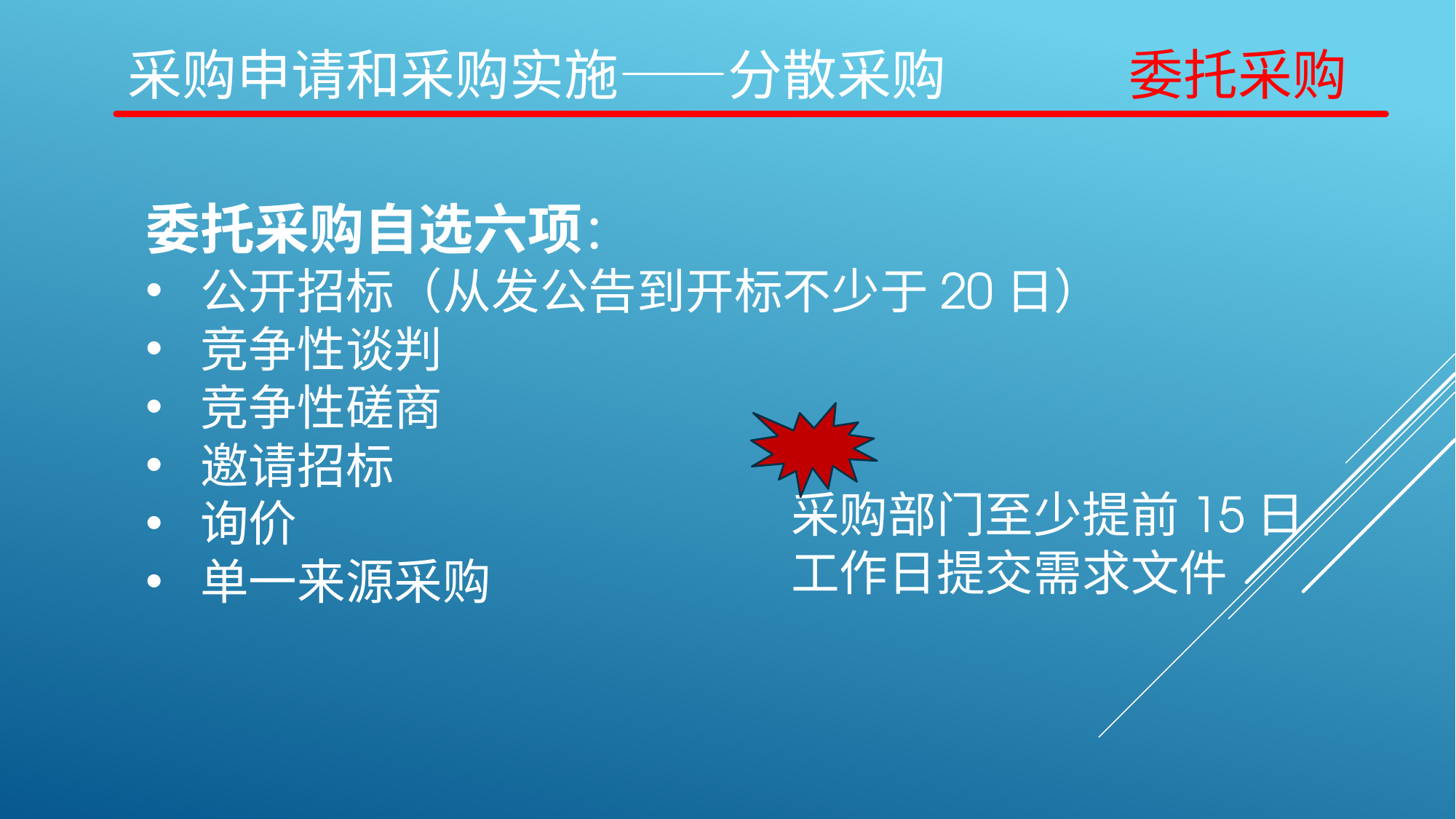

# 采购申请和采购实施——分散采购               委托采购
委托采购自选六项：
公开招标（从发公告到开标不少于20日）
竞争性谈判
竞争性磋商
邀请招标
询价
单一来源采购

采购部门至少提前15日工作日提交需求文件